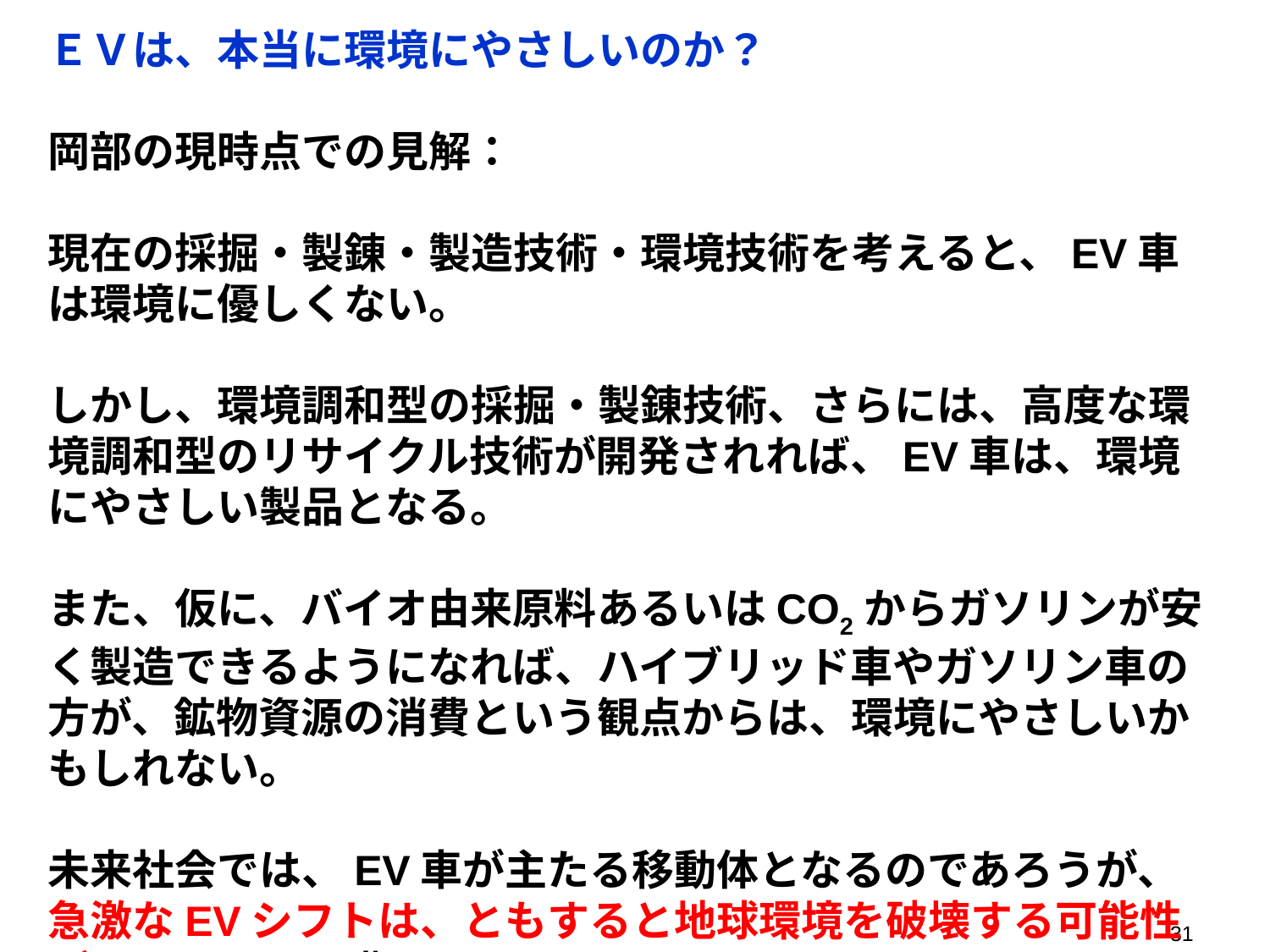

ＥＶは、本当に環境にやさしいのか？

岡部の現時点での見解：

現在の採掘・製錬・製造技術・環境技術を考えると、EV車は環境に優しくない。

しかし、環境調和型の採掘・製錬技術、さらには、高度な環境調和型のリサイクル技術が開発されれば、EV車は、環境にやさしい製品となる。

また、仮に、バイオ由来原料あるいはCO2からガソリンが安く製造できるようになれば、ハイブリッド車やガソリン車の方が、鉱物資源の消費という観点からは、環境にやさしいかもしれない。

未来社会では、EV車が主たる移動体となるのであろうが、急激なEVシフトは、ともすると地球環境を破壊する可能性があることも認識するべきである。

31